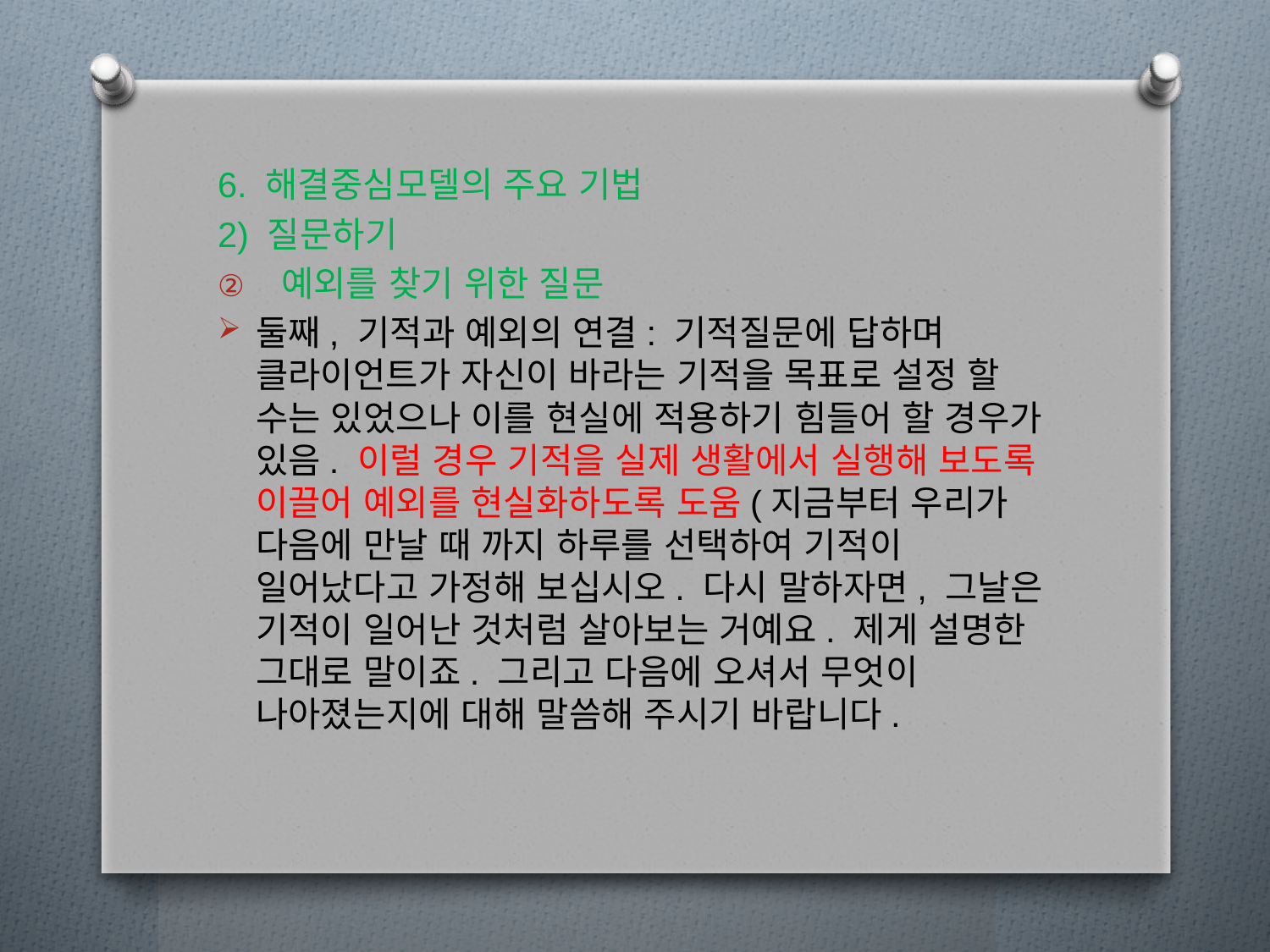

6. 해결중심모델의 주요 기법
2) 질문하기
예외를 찾기 위한 질문
둘째, 기적과 예외의 연결: 기적질문에 답하며 클라이언트가 자신이 바라는 기적을 목표로 설정 할 수는 있었으나 이를 현실에 적용하기 힘들어 할 경우가 있음. 이럴 경우 기적을 실제 생활에서 실행해 보도록 이끌어 예외를 현실화하도록 도움(지금부터 우리가 다음에 만날 때 까지 하루를 선택하여 기적이 일어났다고 가정해 보십시오. 다시 말하자면, 그날은 기적이 일어난 것처럼 살아보는 거예요. 제게 설명한 그대로 말이죠. 그리고 다음에 오셔서 무엇이 나아졌는지에 대해 말씀해 주시기 바랍니다.